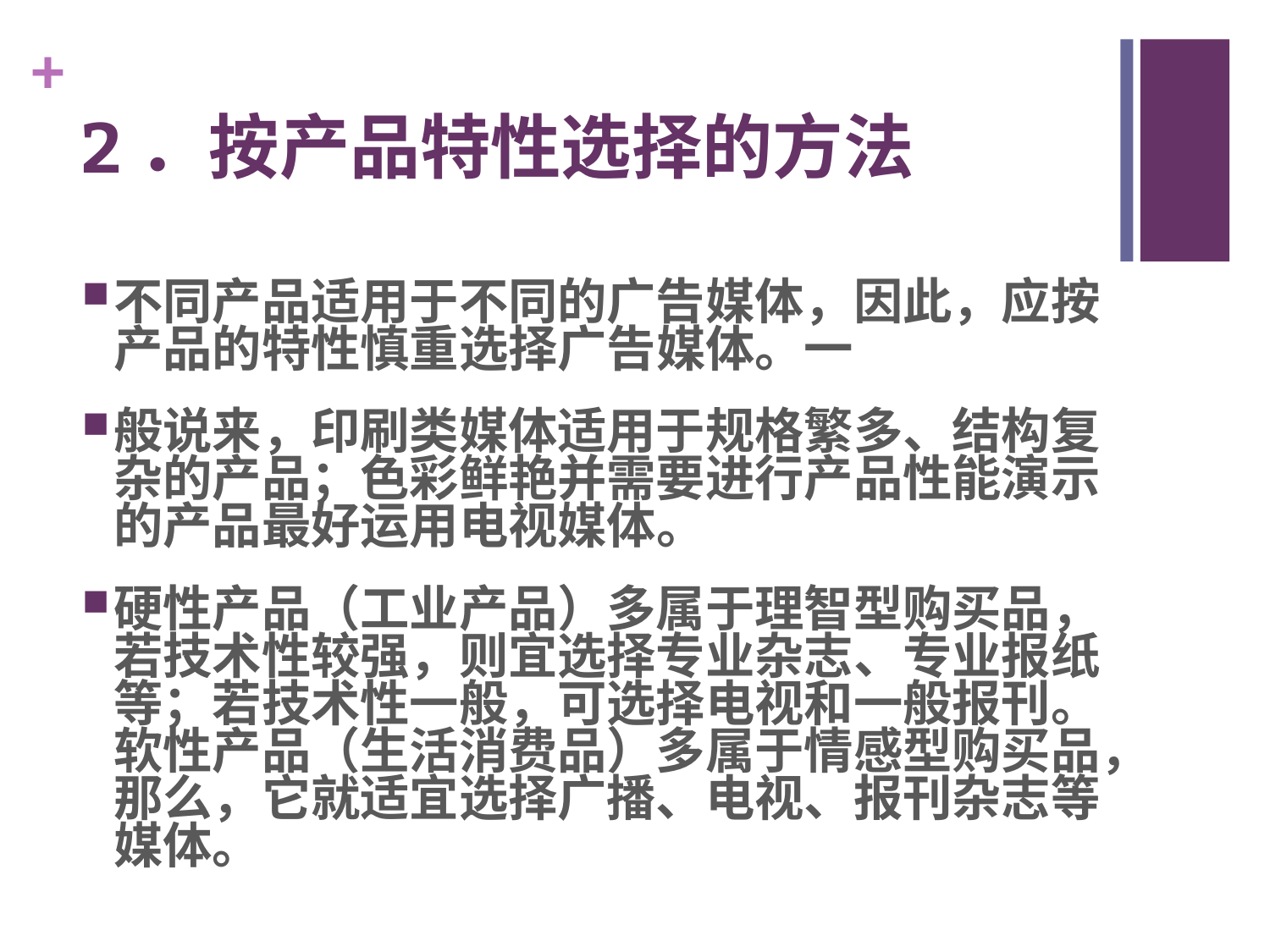

# 2．按产品特性选择的方法
不同产品适用于不同的广告媒体，因此，应按产品的特性慎重选择广告媒体。一
般说来，印刷类媒体适用于规格繁多、结构复杂的产品；色彩鲜艳并需要进行产品性能演示的产品最好运用电视媒体。
硬性产品（工业产品）多属于理智型购买品，若技术性较强，则宜选择专业杂志、专业报纸等；若技术性一般，可选择电视和一般报刊。软性产品（生活消费品）多属于情感型购买品，那么，它就适宜选择广播、电视、报刊杂志等媒体。